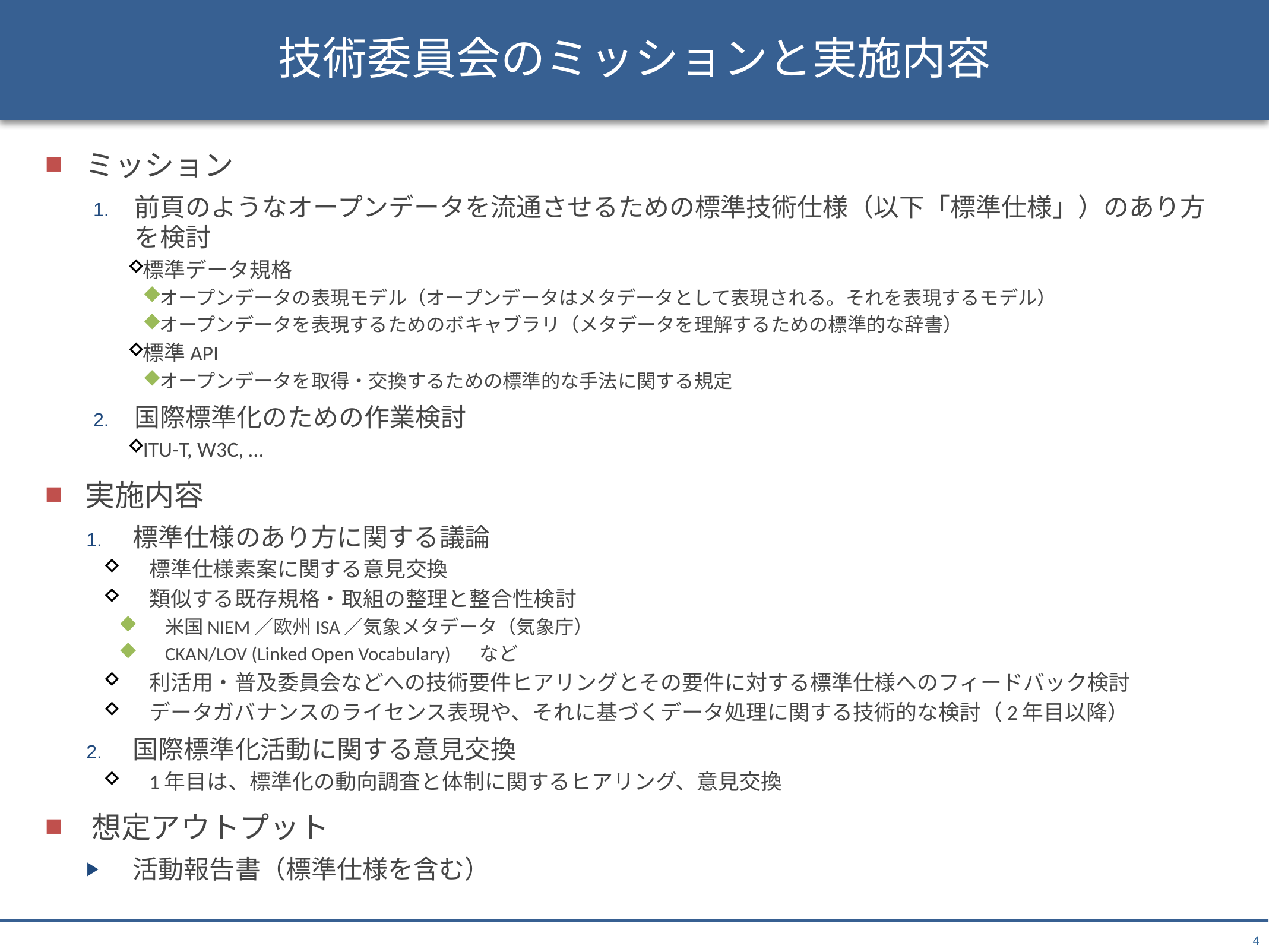

# 技術委員会のミッションと実施内容
ミッション
前頁のようなオープンデータを流通させるための標準技術仕様（以下「標準仕様」）のあり方を検討
標準データ規格
オープンデータの表現モデル（オープンデータはメタデータとして表現される。それを表現するモデル）
オープンデータを表現するためのボキャブラリ（メタデータを理解するための標準的な辞書）
標準API
オープンデータを取得・交換するための標準的な手法に関する規定
国際標準化のための作業検討
ITU-T, W3C, …
実施内容
標準仕様のあり方に関する議論
標準仕様素案に関する意見交換
類似する既存規格・取組の整理と整合性検討
米国NIEM／欧州ISA／気象メタデータ（気象庁）
CKAN/LOV (Linked Open Vocabulary)		 など
利活用・普及委員会などへの技術要件ヒアリングとその要件に対する標準仕様へのフィードバック検討
データガバナンスのライセンス表現や、それに基づくデータ処理に関する技術的な検討（2年目以降）
国際標準化活動に関する意見交換
1年目は、標準化の動向調査と体制に関するヒアリング、意見交換
想定アウトプット
活動報告書（標準仕様を含む）
4